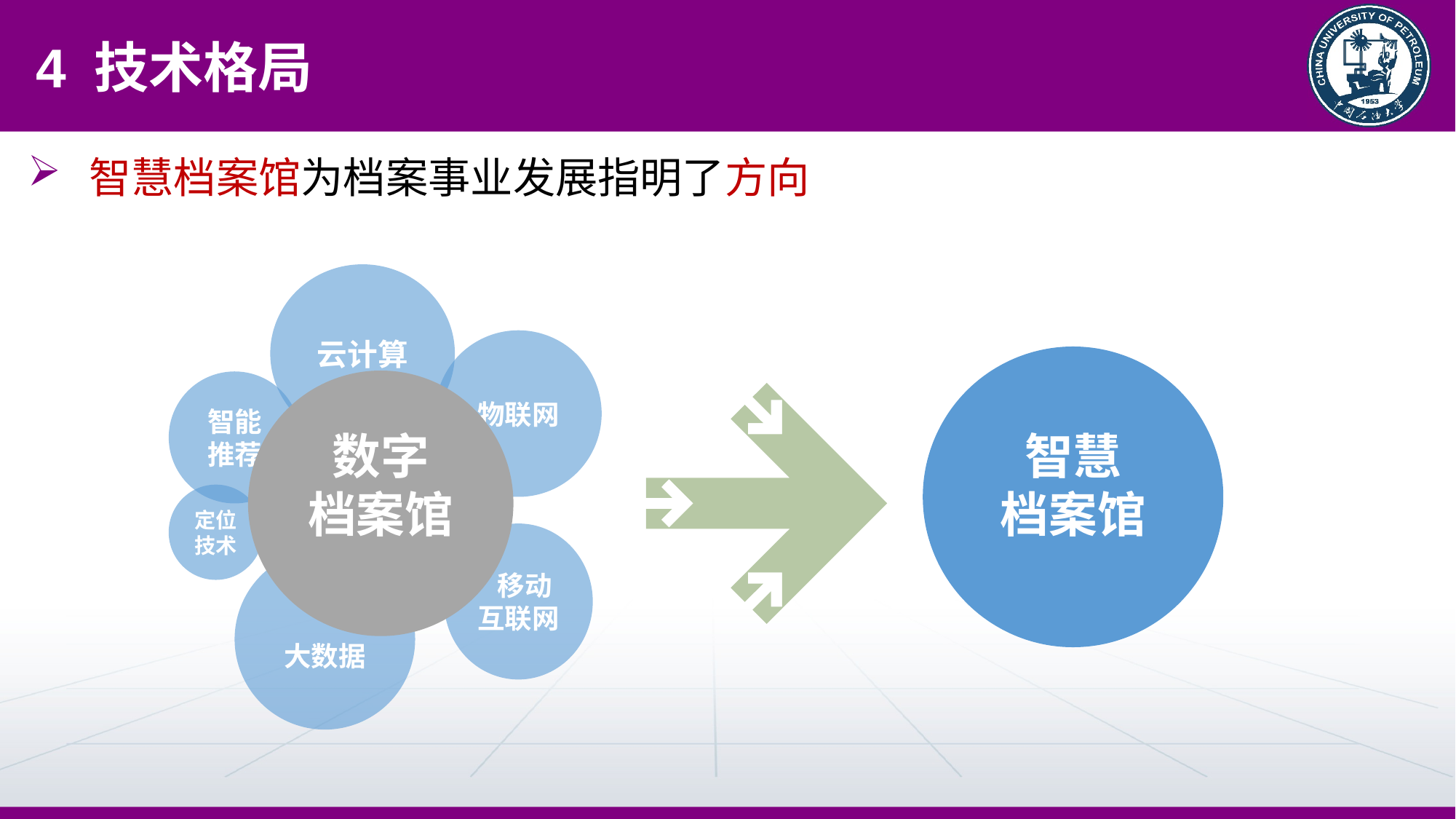

4 技术格局
智慧档案馆为档案事业发展指明了方向
云计算
物联网

智慧
档案馆

数字
档案馆
智能推荐

定位技术
 移动互联网

大数据